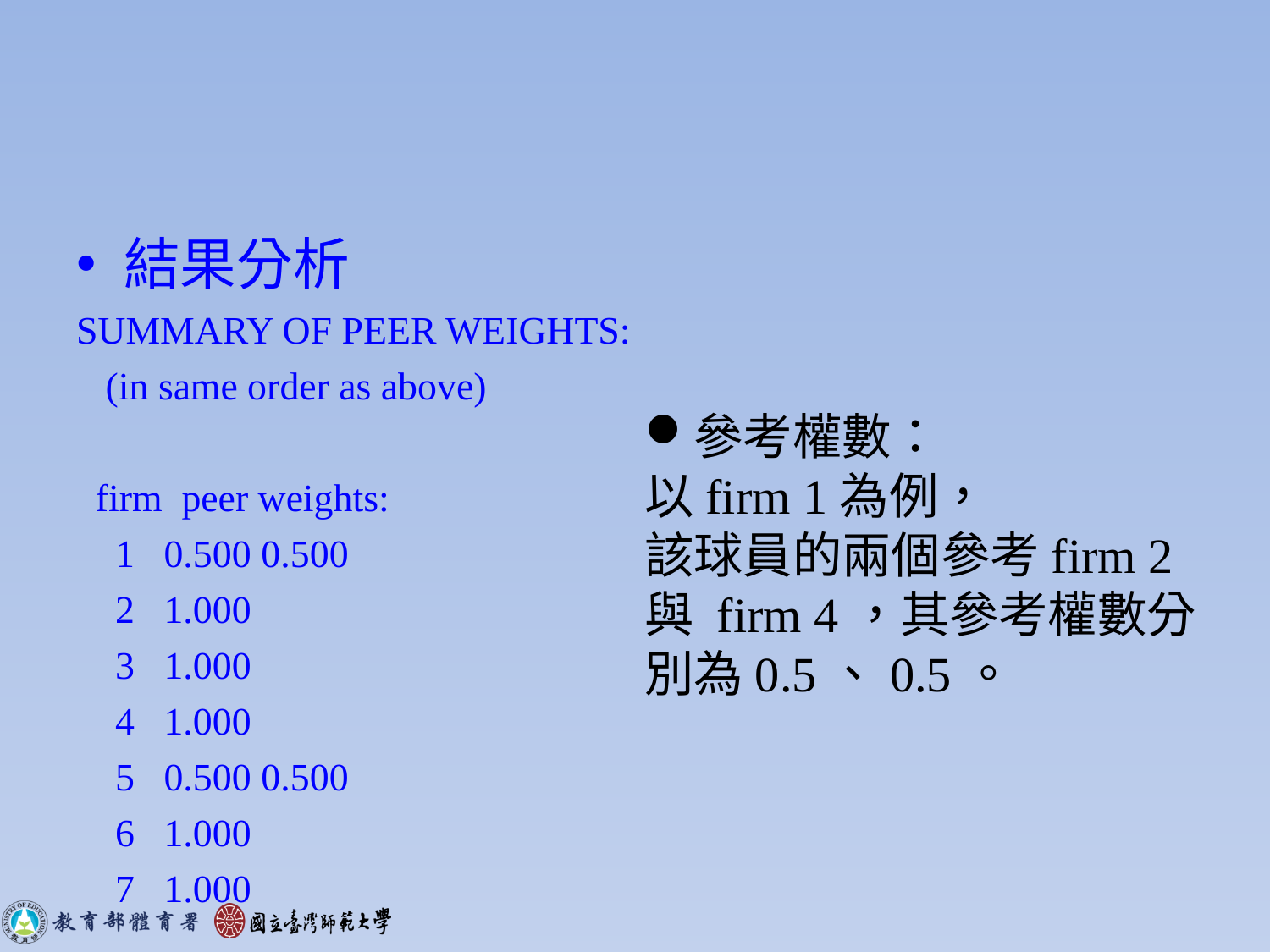

#
結果分析
SUMMARY OF PEER WEIGHTS:
   (in same order as above)

  firm  peer weights:
    1   0.500 0.500
    2   1.000
    3   1.000
    4   1.000
    5   0.500 0.500
    6   1.000
    7   1.000

參考權數：
以firm 1為例，
該球員的兩個參考firm 2 與 firm 4，其參考權數分別為0.5、0.5。